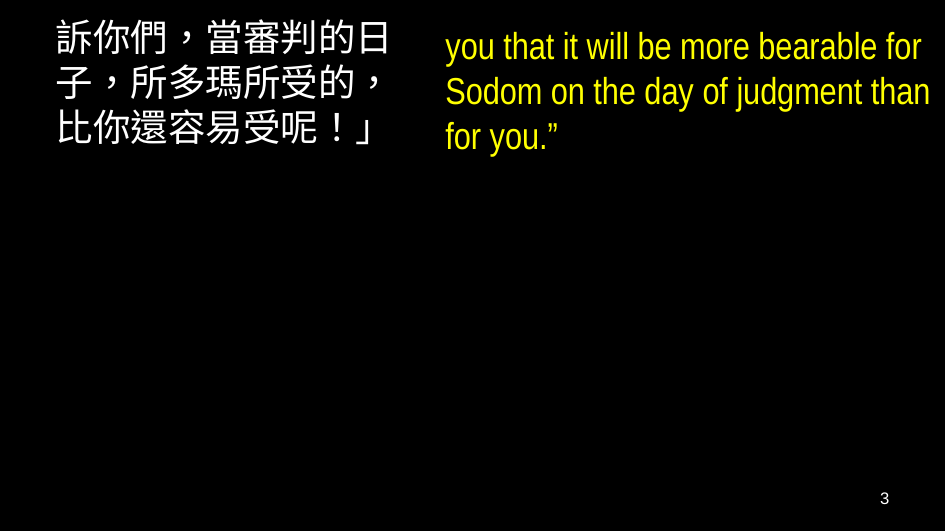

訴你們，當審判的日子，所多瑪所受的，比你還容易受呢！」
you that it will be more bearable for Sodom on the day of judgment than for you.”
3